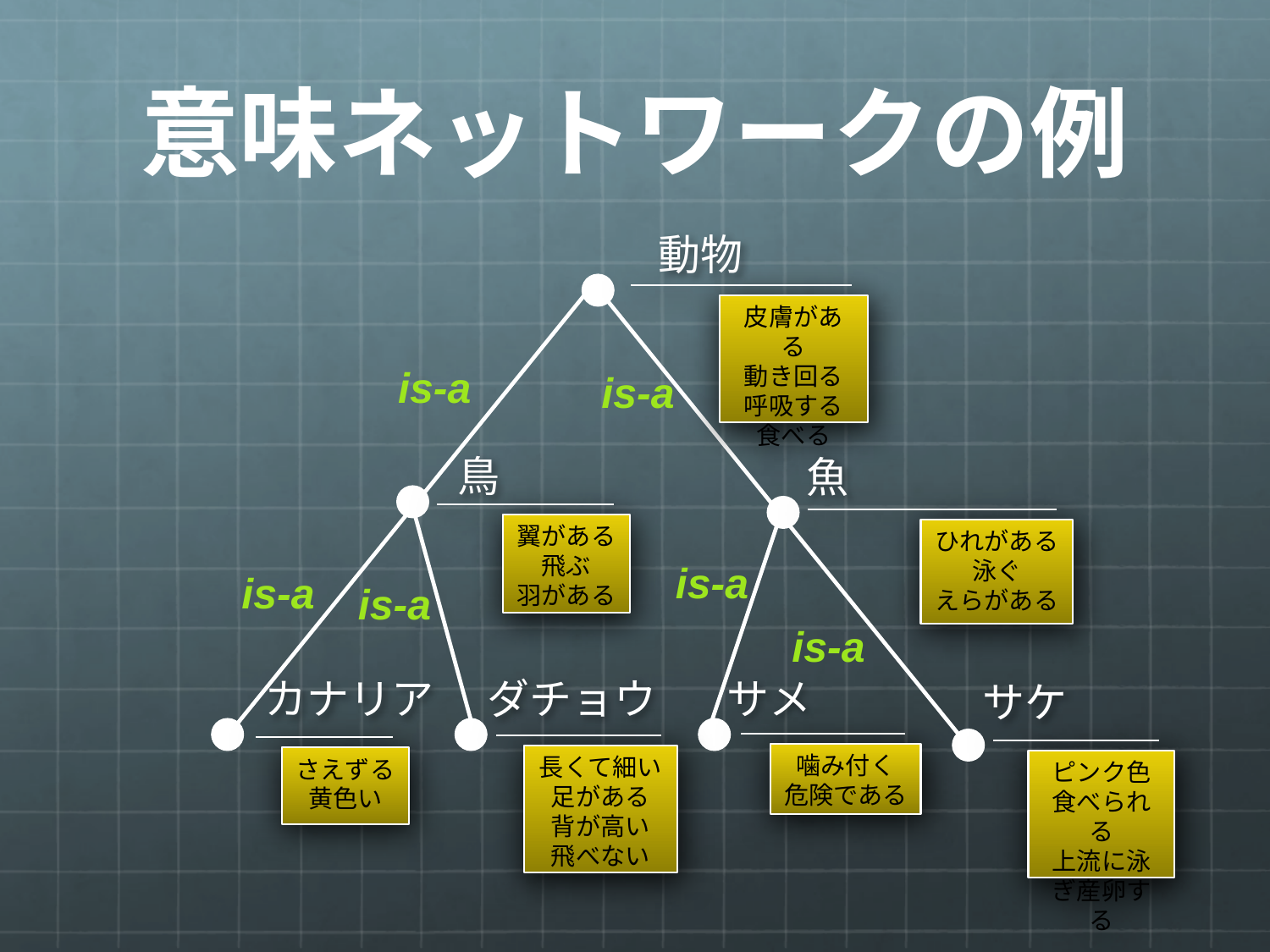

# 意味ネットワークの例
動物

皮膚がある
動き回る
呼吸する
食べる
鳥
魚

翼がある
飛ぶ
羽がある

ひれがある
泳ぐ
えらがある
カナリア
ダチョウ
サメ
サケ

噛み付く
危険である
長くて細い
足がある
背が高い
飛べない
さえずる
黄色い
ピンク色
食べられる
上流に泳ぎ産卵する
is-a
is-a
is-a
is-a
is-a
is-a